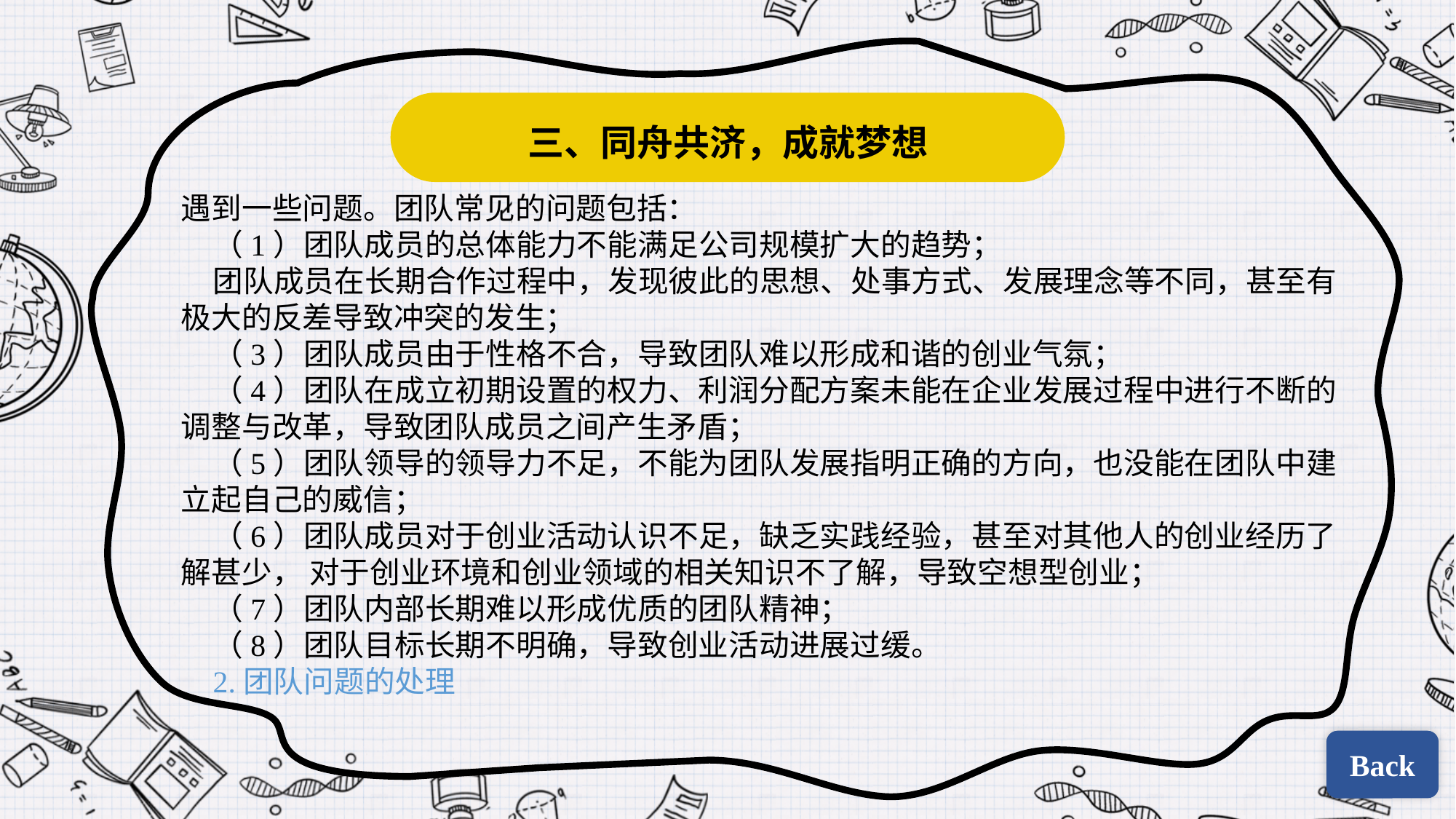

三、同舟共济，成就梦想
遇到一些问题。团队常见的问题包括：
（1）团队成员的总体能力不能满足公司规模扩大的趋势；
团队成员在长期合作过程中，发现彼此的思想、处事方式、发展理念等不同，甚至有极大的反差导致冲突的发生；
（3）团队成员由于性格不合，导致团队难以形成和谐的创业气氛；
（4）团队在成立初期设置的权力、利润分配方案未能在企业发展过程中进行不断的调整与改革，导致团队成员之间产生矛盾；
（5）团队领导的领导力不足，不能为团队发展指明正确的方向，也没能在团队中建立起自己的威信；
（6）团队成员对于创业活动认识不足，缺乏实践经验，甚至对其他人的创业经历了解甚少， 对于创业环境和创业领域的相关知识不了解，导致空想型创业；
（7）团队内部长期难以形成优质的团队精神；
（8）团队目标长期不明确，导致创业活动进展过缓。
2.团队问题的处理

Back